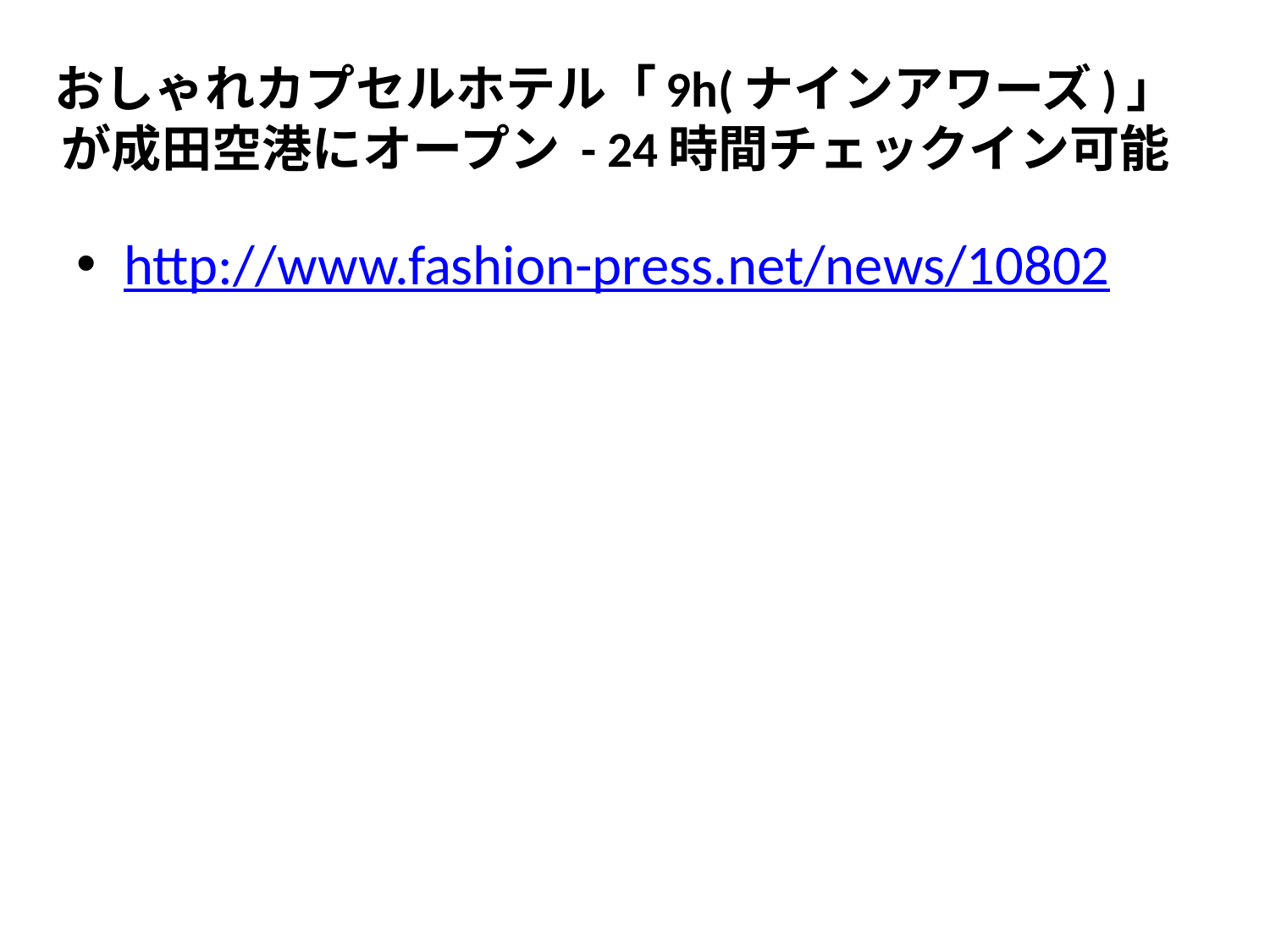

# おしゃれカプセルホテル「9h(ナインアワーズ)」が成田空港にオープン - 24時間チェックイン可能
http://www.fashion-press.net/news/10802